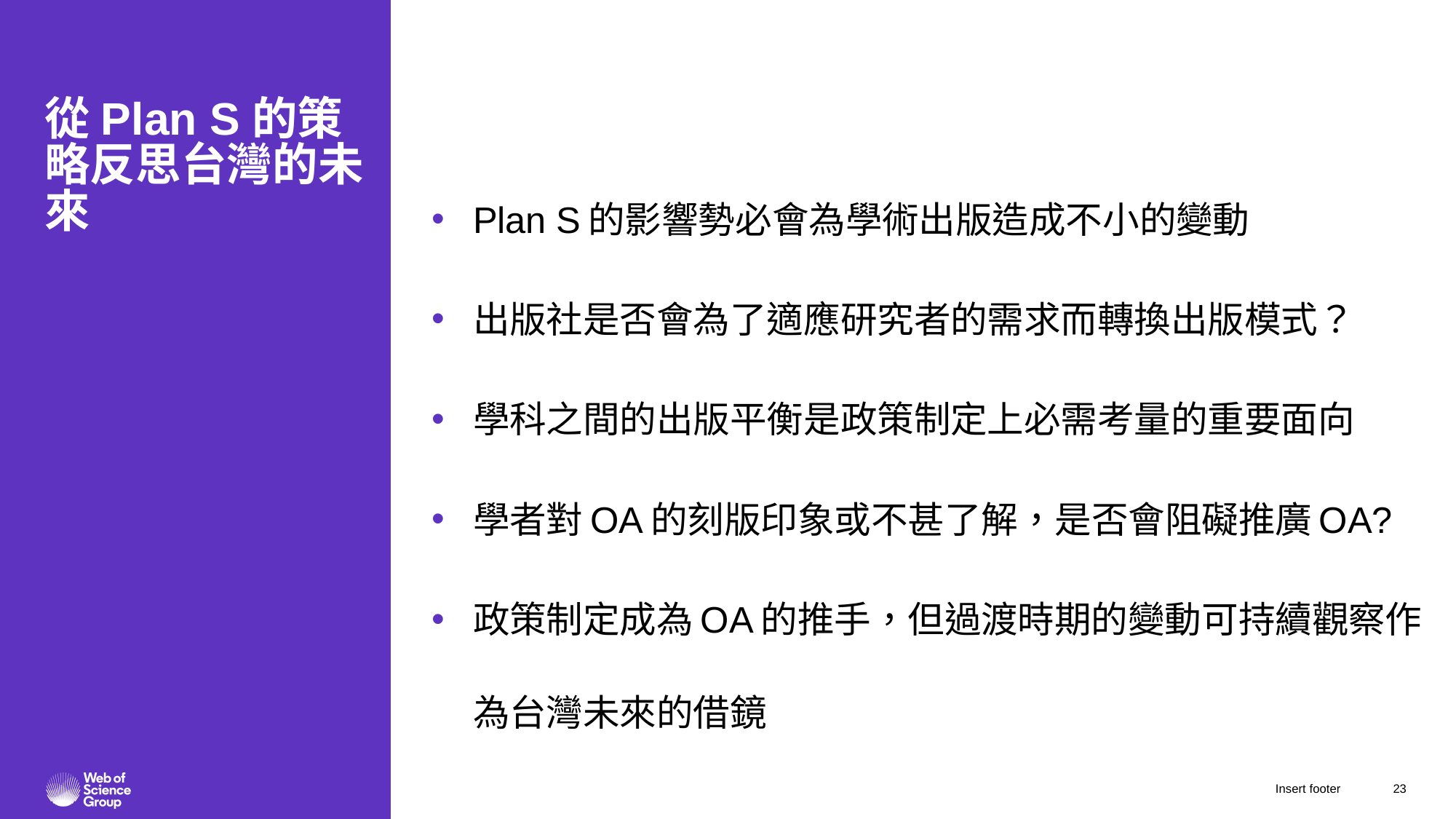

# 從Plan S的策略反思台灣的未來
Plan S的影響勢必會為學術出版造成不小的變動
出版社是否會為了適應研究者的需求而轉換出版模式？
學科之間的出版平衡是政策制定上必需考量的重要面向
學者對OA的刻版印象或不甚了解，是否會阻礙推廣OA?
政策制定成為OA的推手，但過渡時期的變動可持續觀察作為台灣未來的借鏡

23
Insert footer